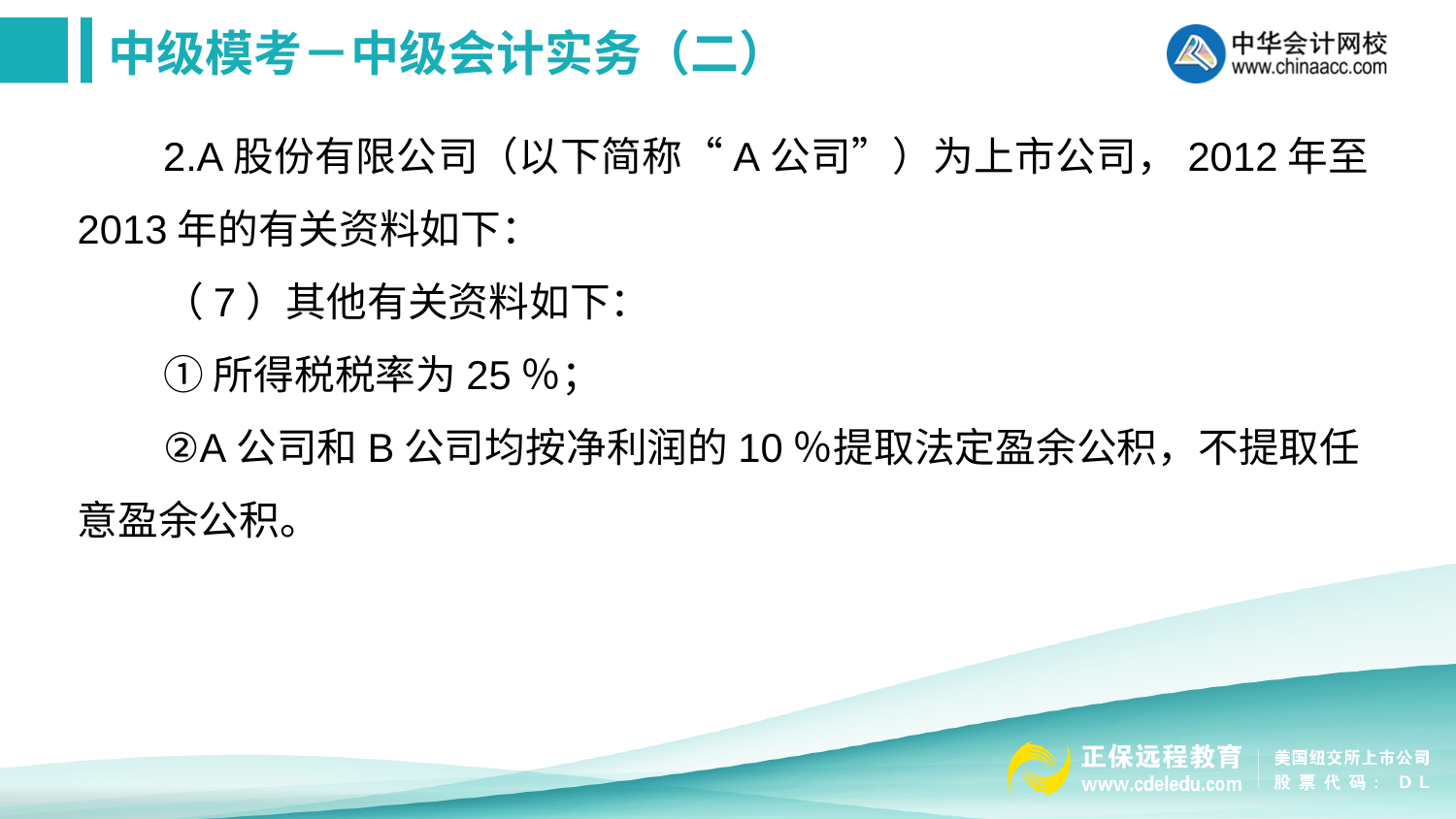

2.A股份有限公司（以下简称“A公司”）为上市公司，2012年至2013年的有关资料如下：
（7）其他有关资料如下：
①所得税税率为25％；
②A公司和B公司均按净利润的10％提取法定盈余公积，不提取任意盈余公积。